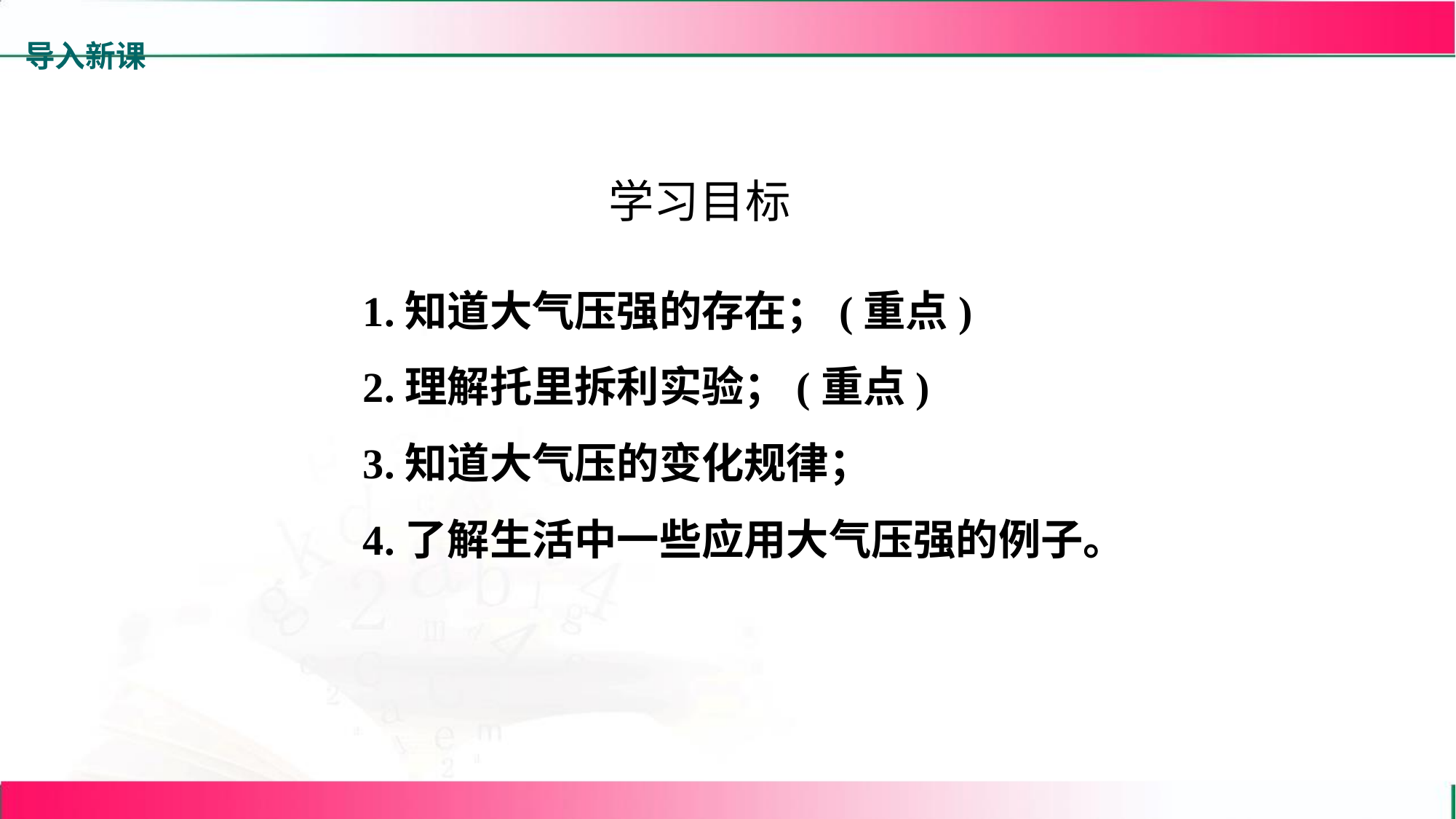

导入新课
学习目标
1.知道大气压强的存在；(重点)
2.理解托里拆利实验；(重点)
3.知道大气压的变化规律；
4.了解生活中一些应用大气压强的例子。